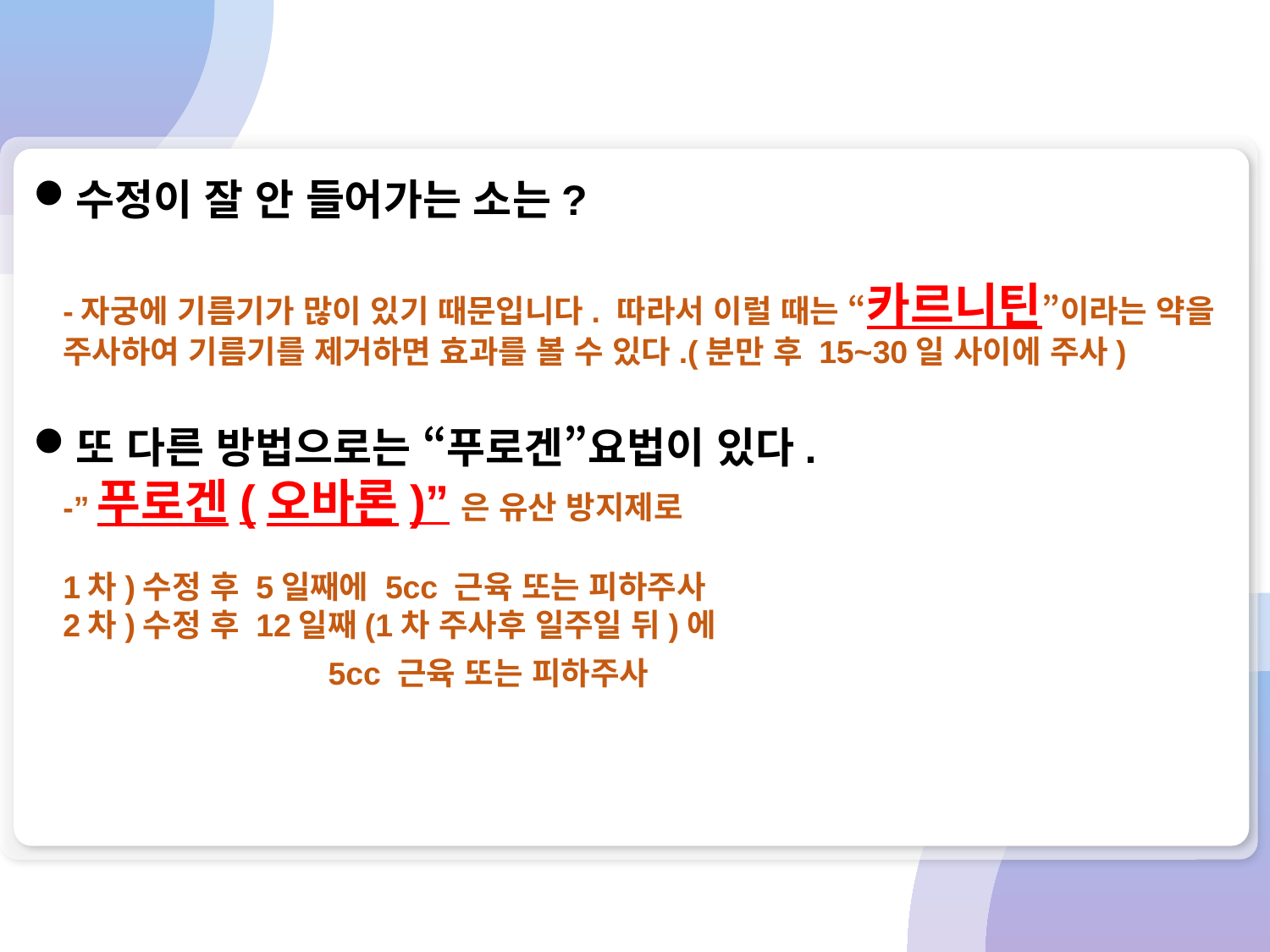

수정이 잘 안 들어가는 소는?
-자궁에 기름기가 많이 있기 때문입니다. 따라서 이럴 때는 “카르니틴”이라는 약을 주사하여 기름기를 제거하면 효과를 볼 수 있다.(분만 후 15~30일 사이에 주사)

또 다른 방법으로는 “푸로겐”요법이 있다.
-”푸로겐(오바론)”은 유산 방지제로
1차)수정 후 5일째에 5cc 근육 또는 피하주사
2차)수정 후 12일째(1차 주사후 일주일 뒤)에
                             5cc 근육 또는 피하주사
VISION